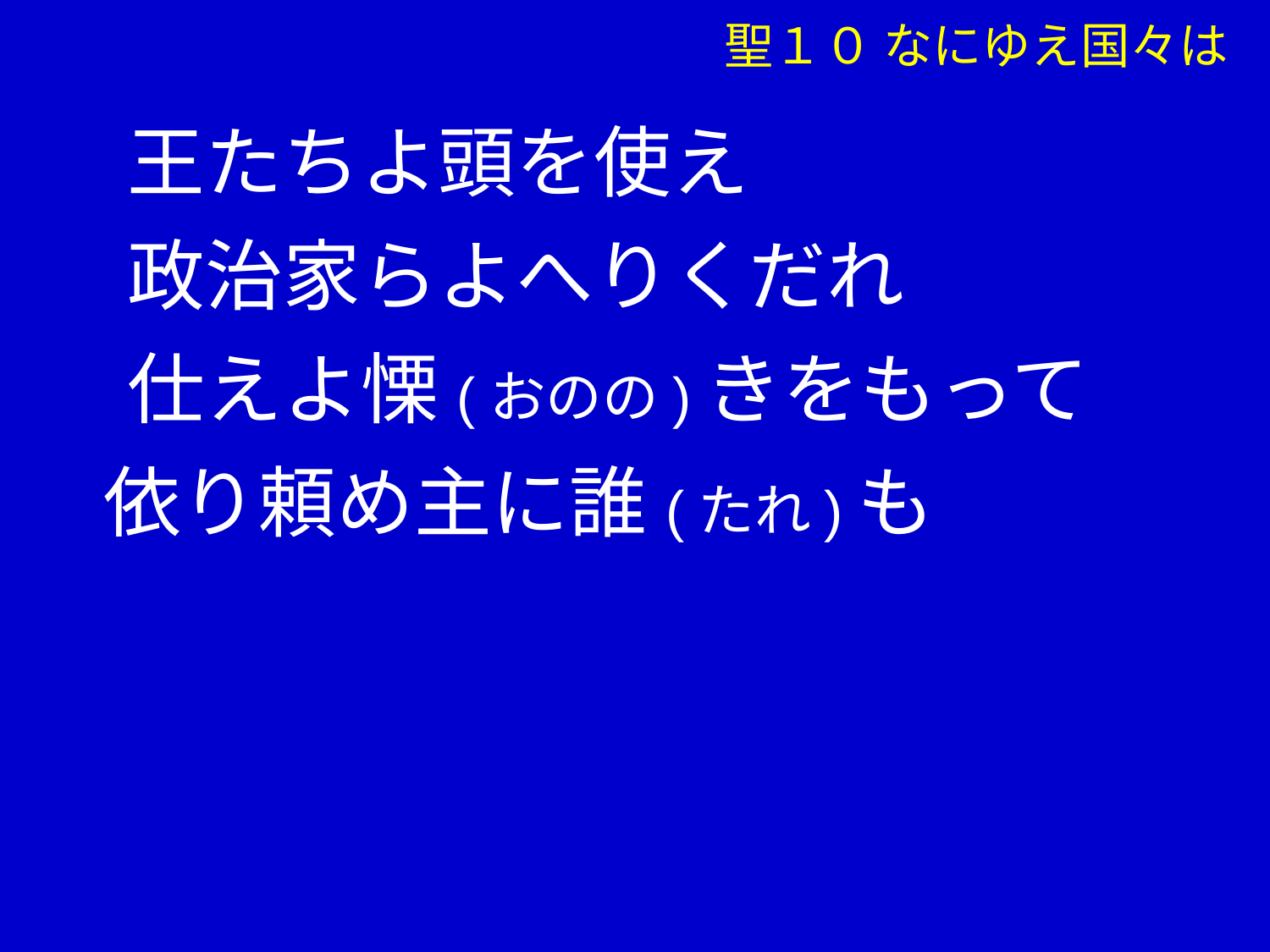

王たちよ頭を使え
　  政治家らよへりくだれ
　  仕えよ慄(おのの)きをもって
    依り頼め主に誰(たれ)も
　　　　　聖１０ なにゆえ国々は